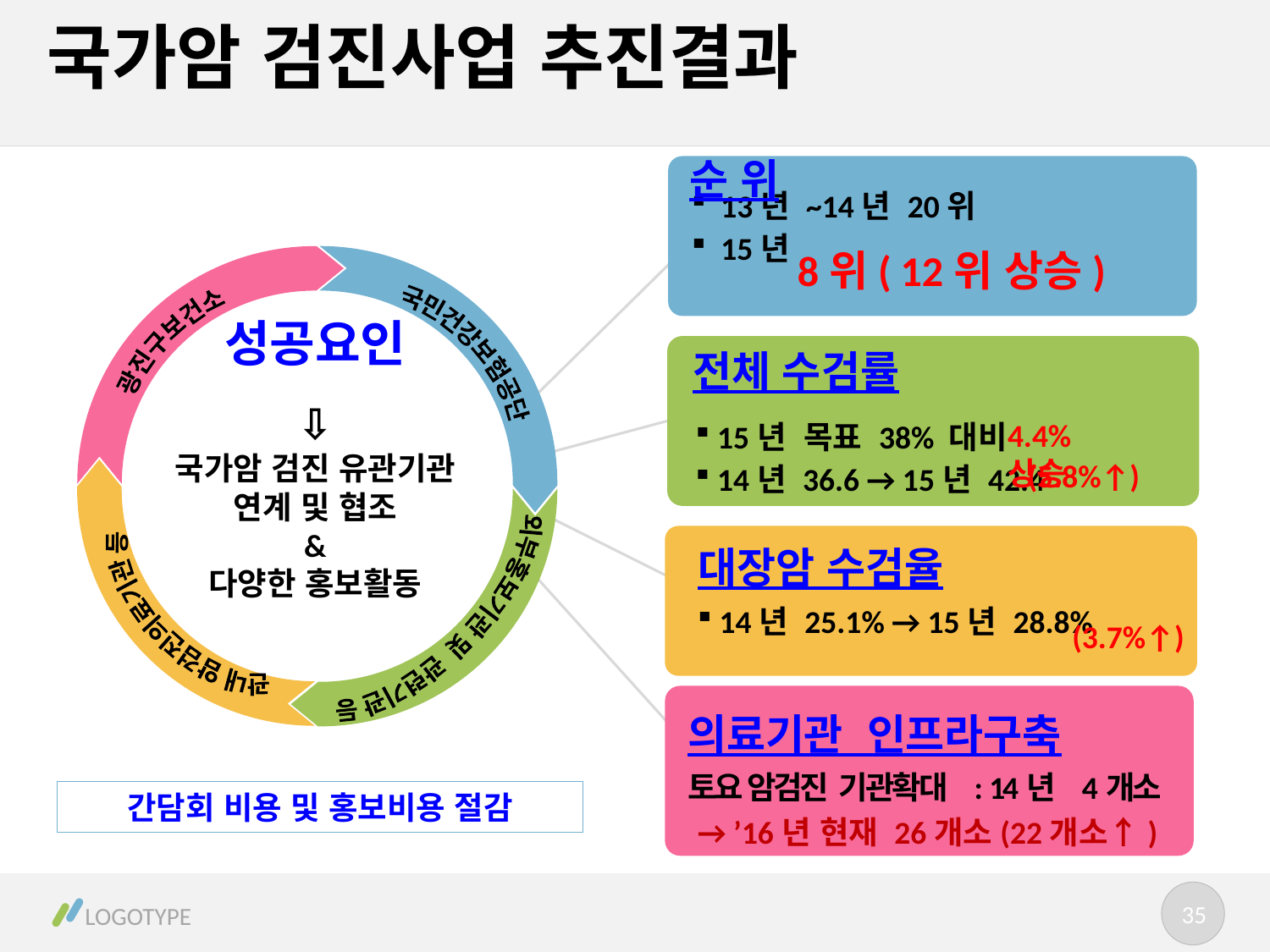

# 국가암 검진사업 추진결과

  13년 ~14년 20위
  15년
순 위

광진구보건소
국민건강보험공단

관내 암검진의료기관 등
외부홍보기관 및  관련기관 등
8위( 12위 상승)
성공요인
⇩
국가암 검진 유관기관
연계 및 협조
&
다양한 홍보활동

 15년  목표 38% 대비
 14년 36.6 → 15년 42.4

전체 수검률
4.4% 상승
(5.8%↑)

 14년 25.1% → 15년 28.8%

대장암 수검율
(3.7%↑)

의료기관  인프라구축

토요 암검진  기관확대   :  14년   4개소

간담회 비용 및 홍보비용 절감
→ ’16년 현재 26개소(22개소↑)